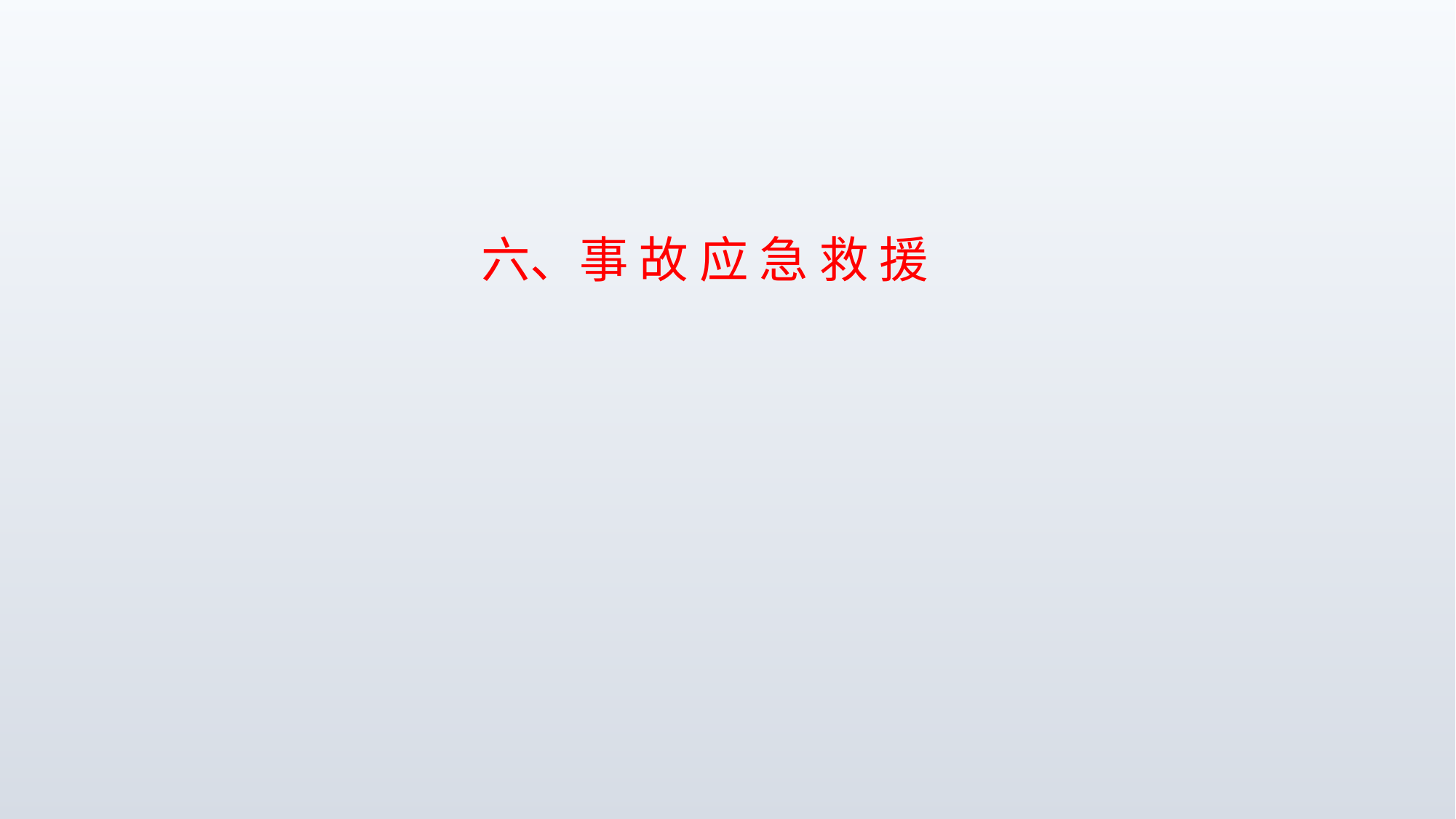

# 六、事 故 应 急 救 援